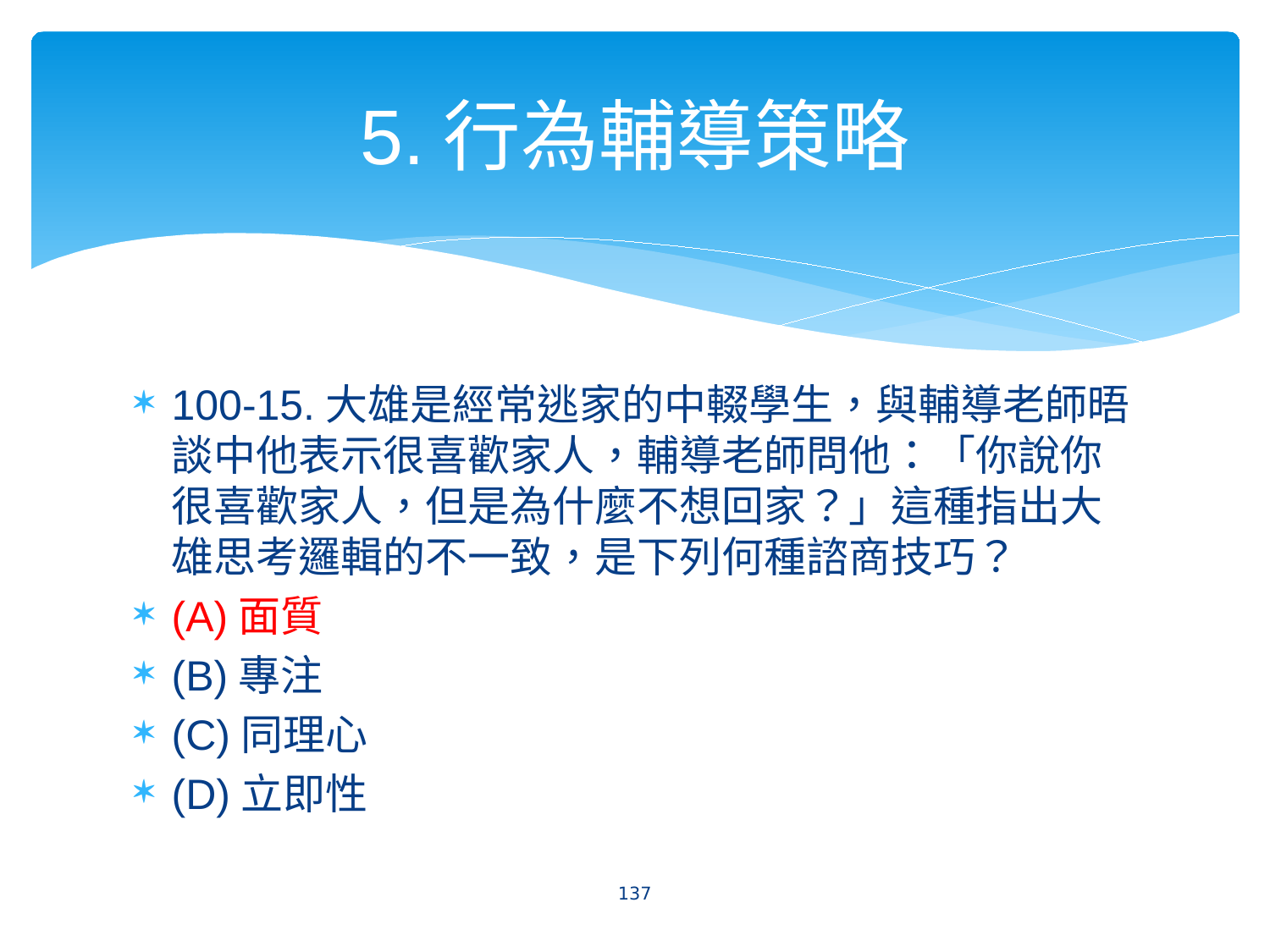

# 5.行為輔導策略
100-15.大雄是經常逃家的中輟學生，與輔導老師晤談中他表示很喜歡家人，輔導老師問他：「你說你很喜歡家人，但是為什麼不想回家？」這種指出大雄思考邏輯的不一致，是下列何種諮商技巧？
(A)面質
(B)專注
(C)同理心
(D)立即性

137